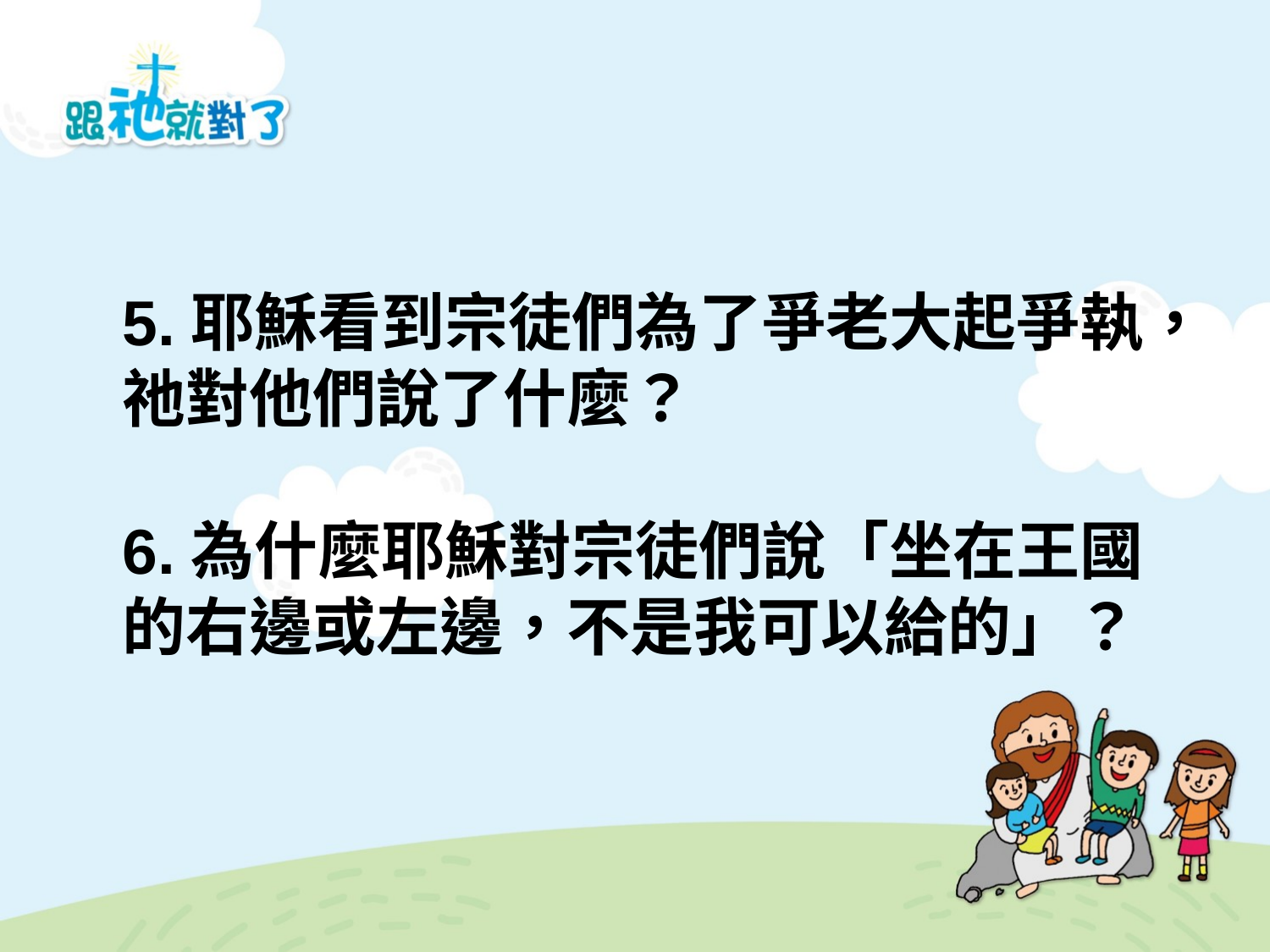

5.耶穌看到宗徒們為了爭老大起爭執，祂對他們說了什麼？

6.為什麼耶穌對宗徒們說「坐在王國的右邊或左邊，不是我可以給的」？